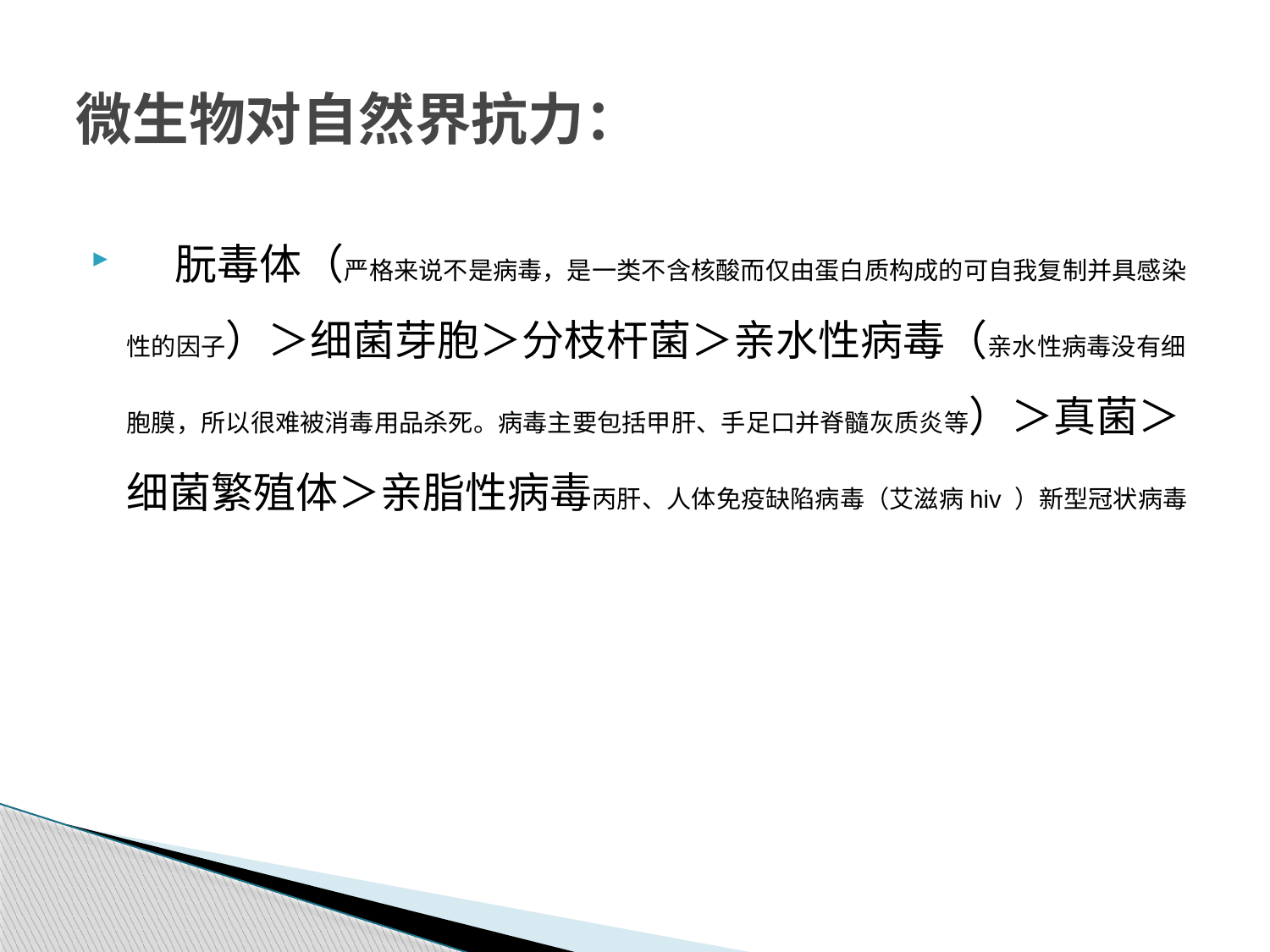

# 微生物对自然界抗力：
    朊毒体（严格来说不是病毒，是一类不含核酸而仅由蛋白质构成的可自我复制并具感染性的因子）＞细菌芽胞＞分枝杆菌＞亲水性病毒（亲水性病毒没有细胞膜，所以很难被消毒用品杀死。病毒主要包括甲肝、手足口并脊髓灰质炎等）＞真菌＞细菌繁殖体＞亲脂性病毒丙肝、人体免疫缺陷病毒（艾滋病hiv ）新型冠状病毒